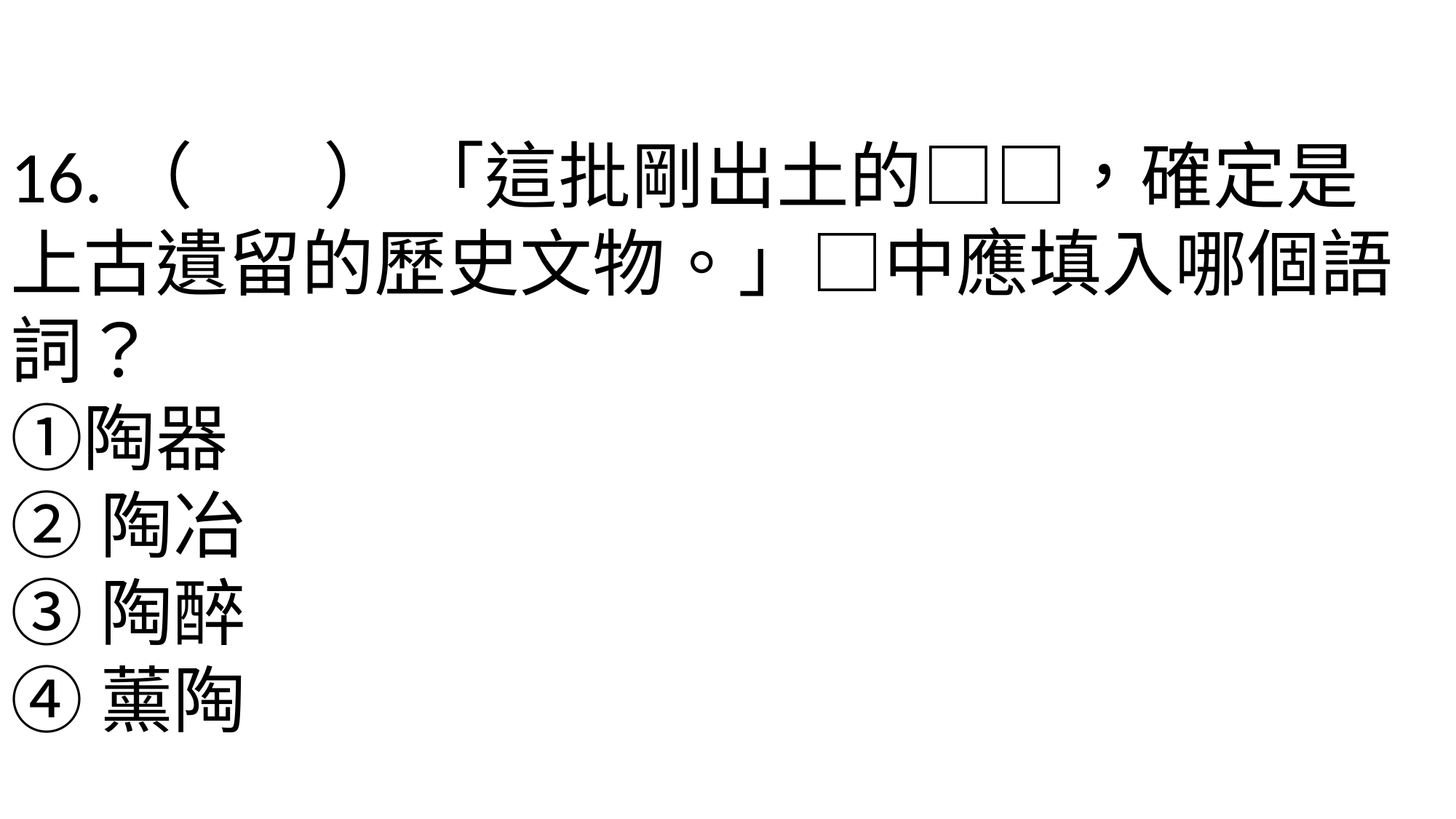

16.（        ） 「這批剛出土的□□，確定是上古遺留的歷史文物。」□中應填入哪個語詞？　
①陶器
②陶冶
③陶醉
④薰陶